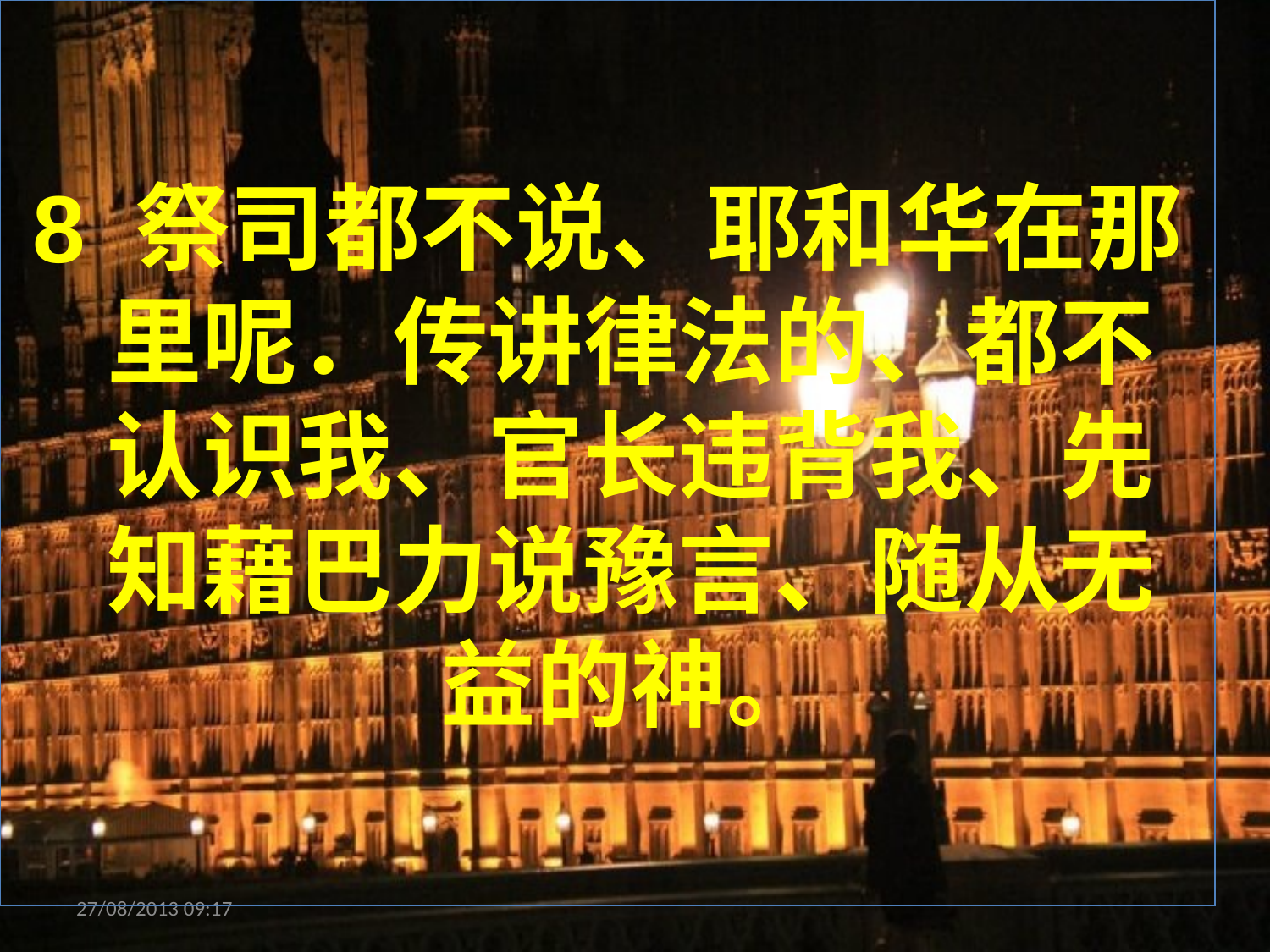

8 祭司都不说、耶和华在那里呢．传讲律法的、都不认识我、官长违背我、先知藉巴力说豫言、随从无益的神。
27/08/2013 09:17